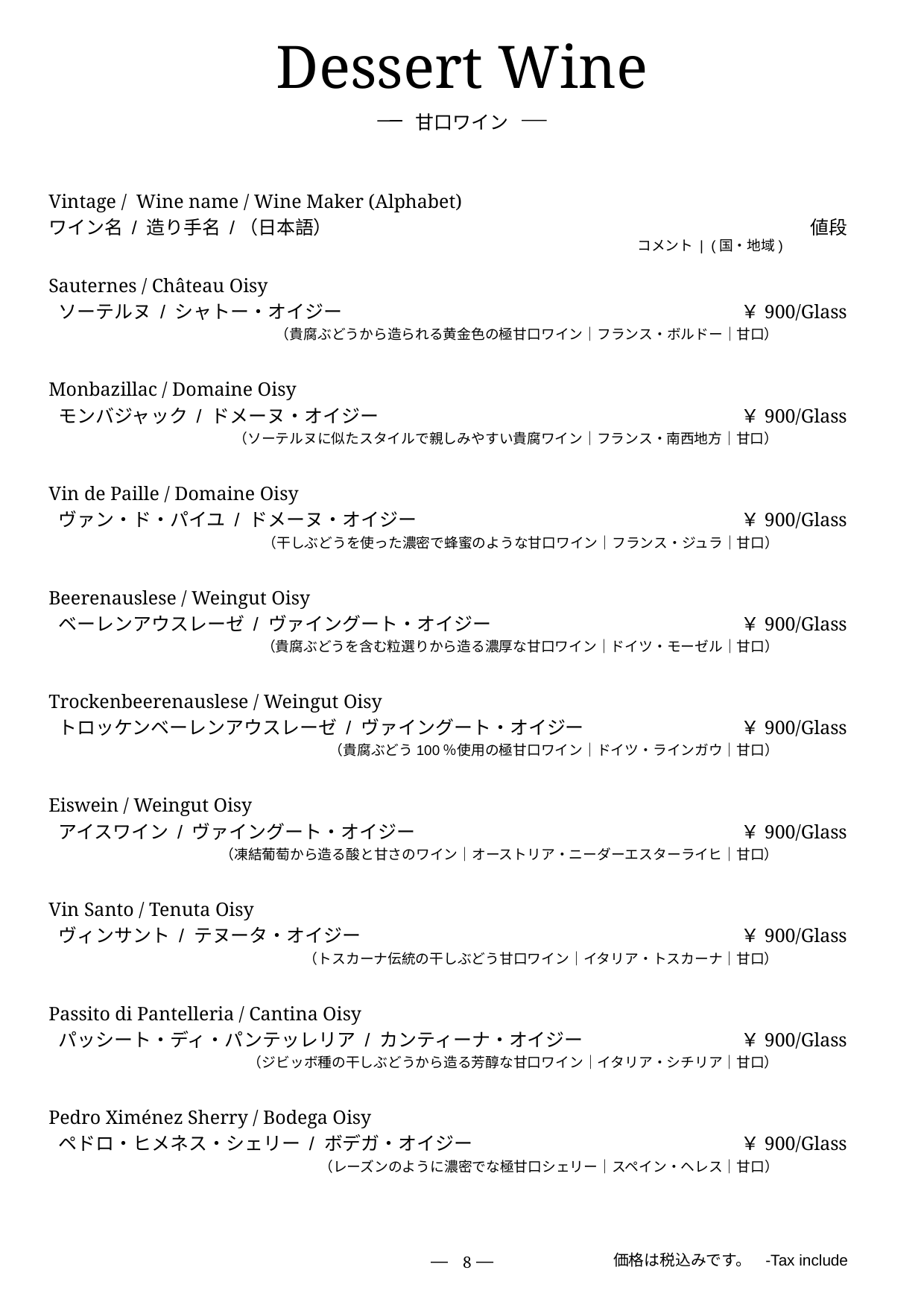

Dessert Wine

甘口ワイン

Vintage /  Wine name / Wine Maker (Alphabet)
ワイン名 / 造り手名 /（日本語）
値段
コメント |  (国・地域)
Sauternes / Château Oisy
ソーテルヌ / シャトー・オイジー
￥900/Glass
（貴腐ぶどうから造られる黄金色の極甘口ワイン｜フランス・ボルドー｜甘口）
Monbazillac / Domaine Oisy
モンバジャック / ドメーヌ・オイジー
￥900/Glass
（ソーテルヌに似たスタイルで親しみやすい貴腐ワイン｜フランス・南西地方｜甘口）
Vin de Paille / Domaine Oisy
ヴァン・ド・パイユ / ドメーヌ・オイジー
￥900/Glass
（干しぶどうを使った濃密で蜂蜜のような甘口ワイン｜フランス・ジュラ｜甘口）
Beerenauslese / Weingut Oisy
ベーレンアウスレーゼ / ヴァイングート・オイジー
￥900/Glass
（貴腐ぶどうを含む粒選りから造る濃厚な甘口ワイン｜ドイツ・モーゼル｜甘口）
Trockenbeerenauslese / Weingut Oisy
トロッケンベーレンアウスレーゼ / ヴァイングート・オイジー
￥900/Glass
（貴腐ぶどう100％使用の極甘口ワイン｜ドイツ・ラインガウ｜甘口）
Eiswein / Weingut Oisy
アイスワイン / ヴァイングート・オイジー
￥900/Glass
（凍結葡萄から造る酸と甘さのワイン｜オーストリア・ニーダーエスターライヒ｜甘口）
Vin Santo / Tenuta Oisy
ヴィンサント / テヌータ・オイジー
￥900/Glass
（トスカーナ伝統の干しぶどう甘口ワイン｜イタリア・トスカーナ｜甘口）
Passito di Pantelleria / Cantina Oisy
パッシート・ディ・パンテッレリア / カンティーナ・オイジー
￥900/Glass
（ジビッボ種の干しぶどうから造る芳醇な甘口ワイン｜イタリア・シチリア｜甘口）
Pedro Ximénez Sherry / Bodega Oisy
ペドロ・ヒメネス・シェリー / ボデガ・オイジー
￥900/Glass
（レーズンのように濃密でな極甘口シェリー｜スペイン・ヘレス｜甘口）

価格は税込みです。   -Tax include
8